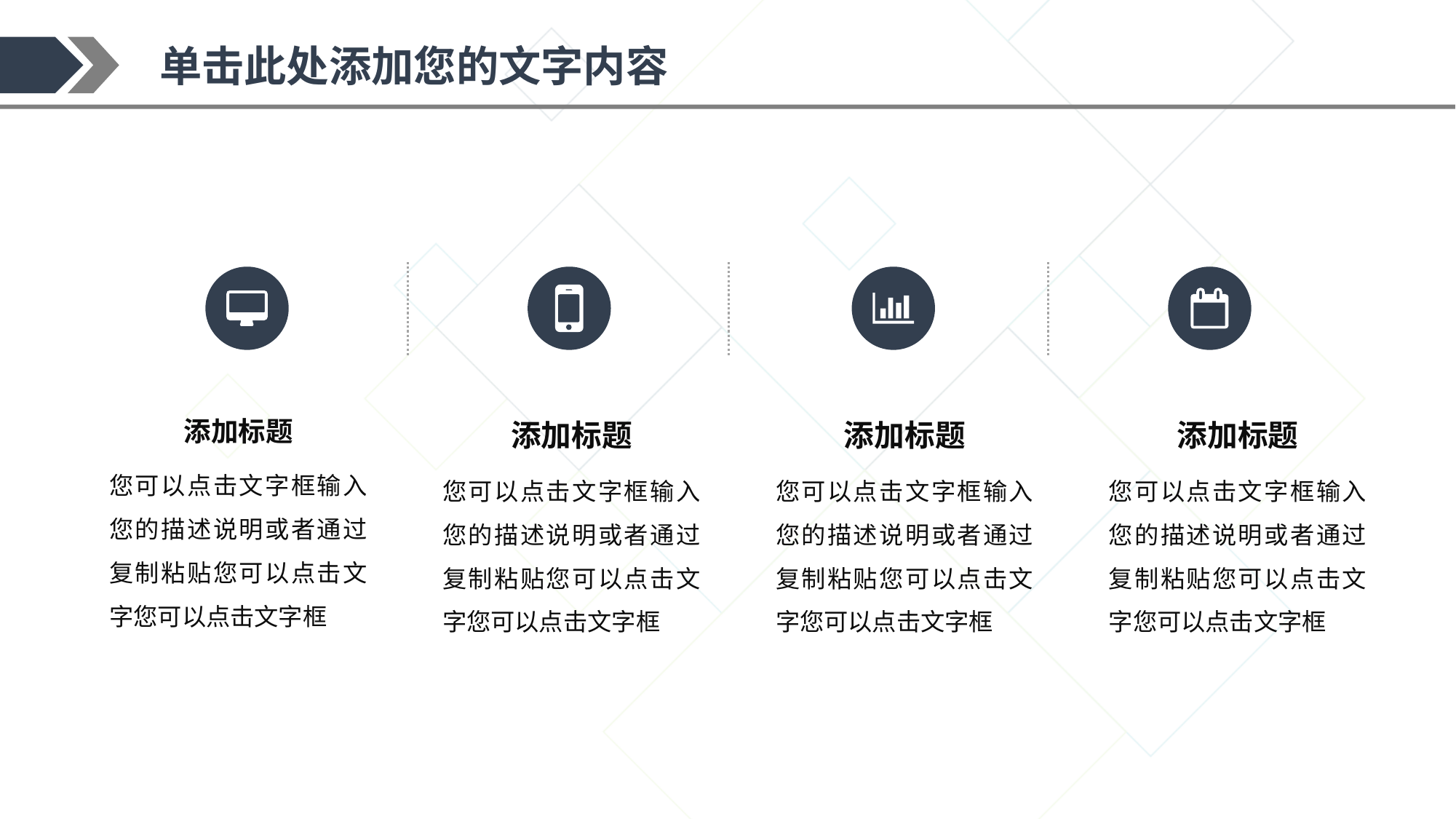

添加标题
您可以点击文字框输入您的描述说明或者通过复制粘贴您可以点击文字您可以点击文字框
添加标题
您可以点击文字框输入您的描述说明或者通过复制粘贴您可以点击文字您可以点击文字框
添加标题
您可以点击文字框输入您的描述说明或者通过复制粘贴您可以点击文字您可以点击文字框
添加标题
您可以点击文字框输入您的描述说明或者通过复制粘贴您可以点击文字您可以点击文字框